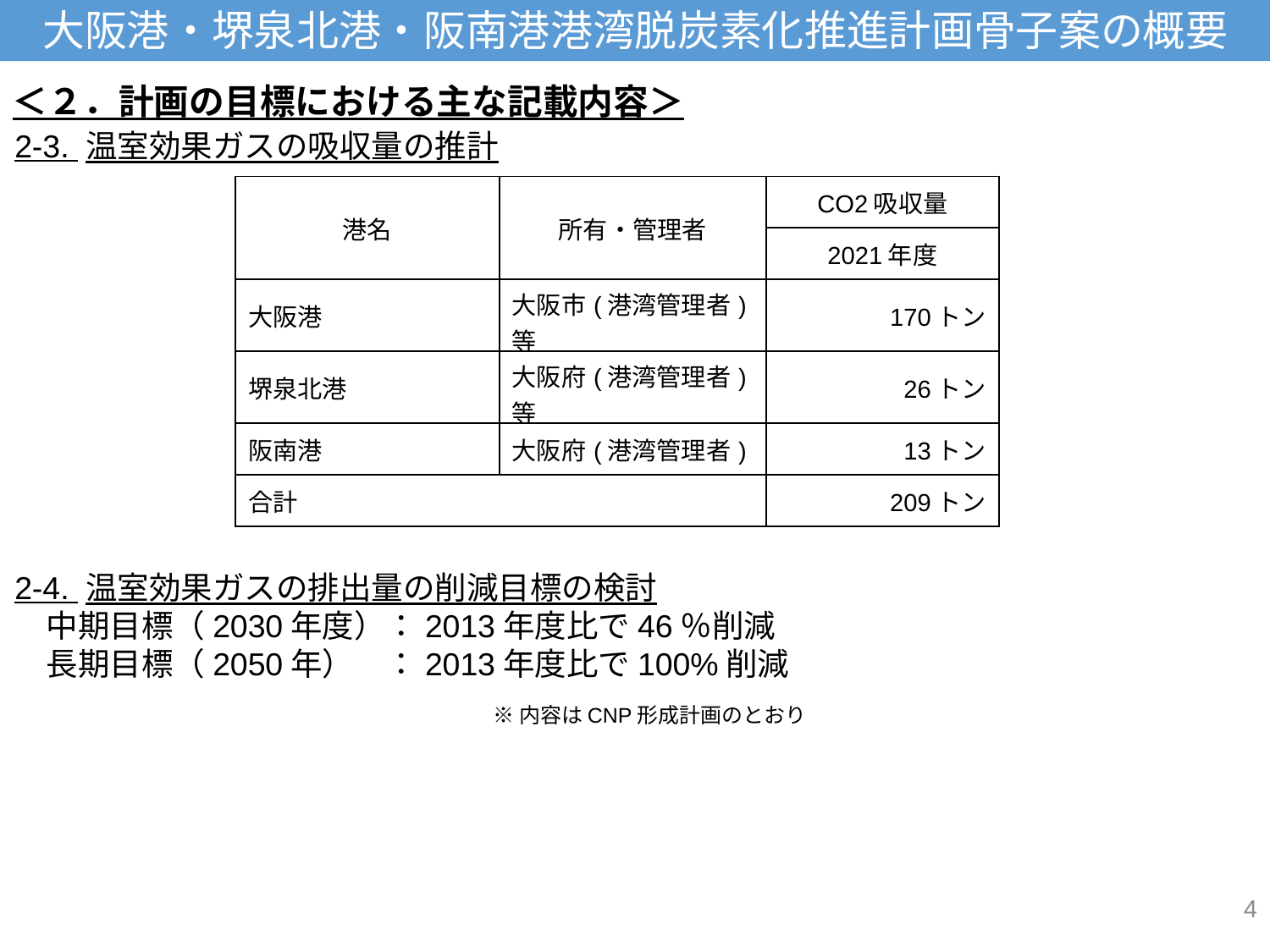

大阪港・堺泉北港・阪南港港湾脱炭素化推進計画骨子案の概要
＜２．計画の目標における主な記載内容＞
2-3. 温室効果ガスの吸収量の推計
| 港名 | 所有・管理者 | CO2吸収量 |
| --- | --- | --- |
|  |  | 2021年度 |
| 大阪港 | 大阪市(港湾管理者)等 | 170トン |
| 堺泉北港 | 大阪府(港湾管理者)等 | 26トン |
| 阪南港 | 大阪府(港湾管理者) | 13トン |
| 合計 |  | 209トン |
※内容はCNP形成計画のとおり
2-4. 温室効果ガスの排出量の削減目標の検討
　中期目標（2030年度）：2013年度比で46％削減
　長期目標（2050年）　：2013年度比で100%削減
※内容はCNP形成計画のとおり
4